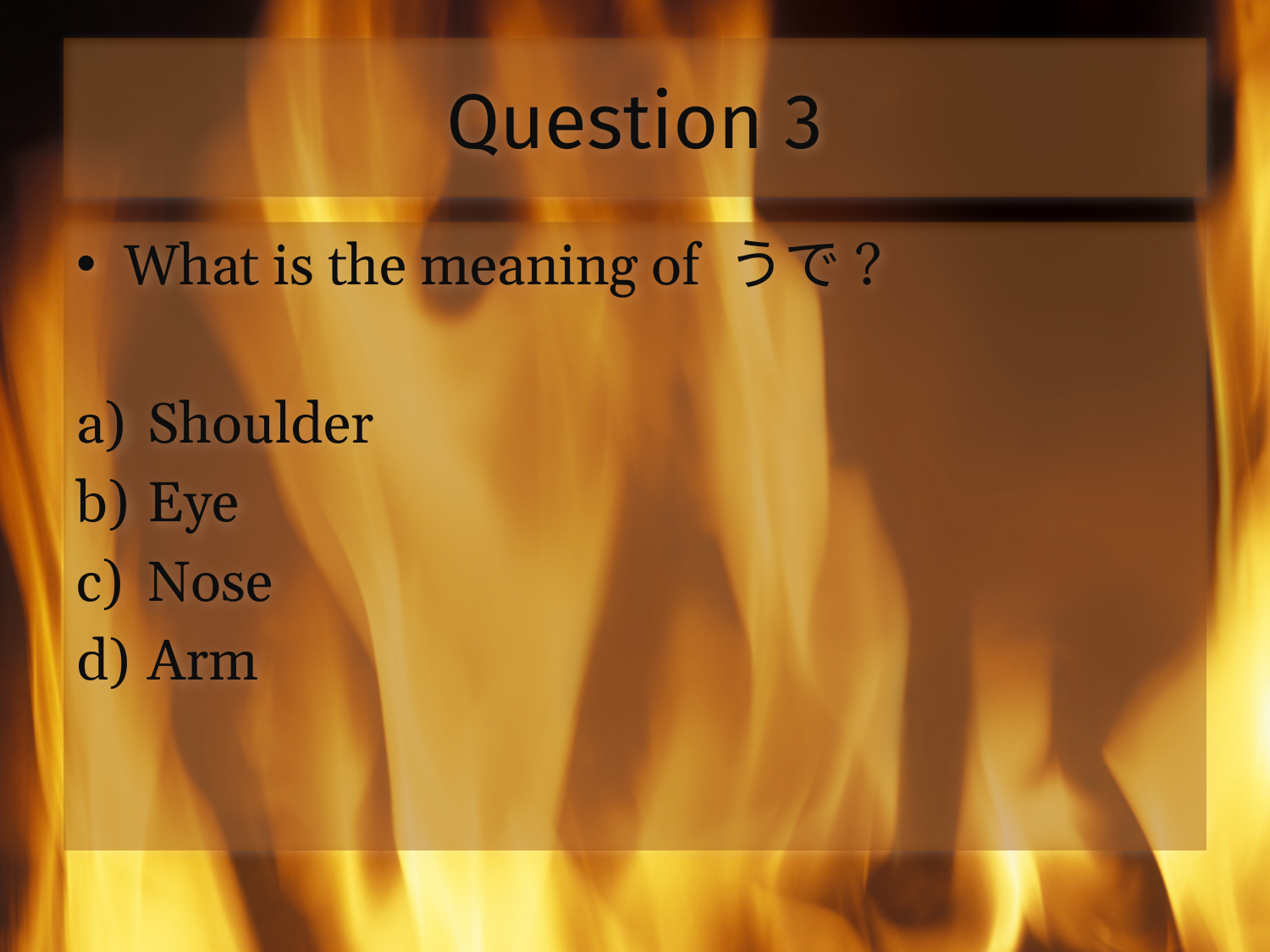

# Question 3
What is the meaning of うで?

Shoulder
Eye
Nose
Arm